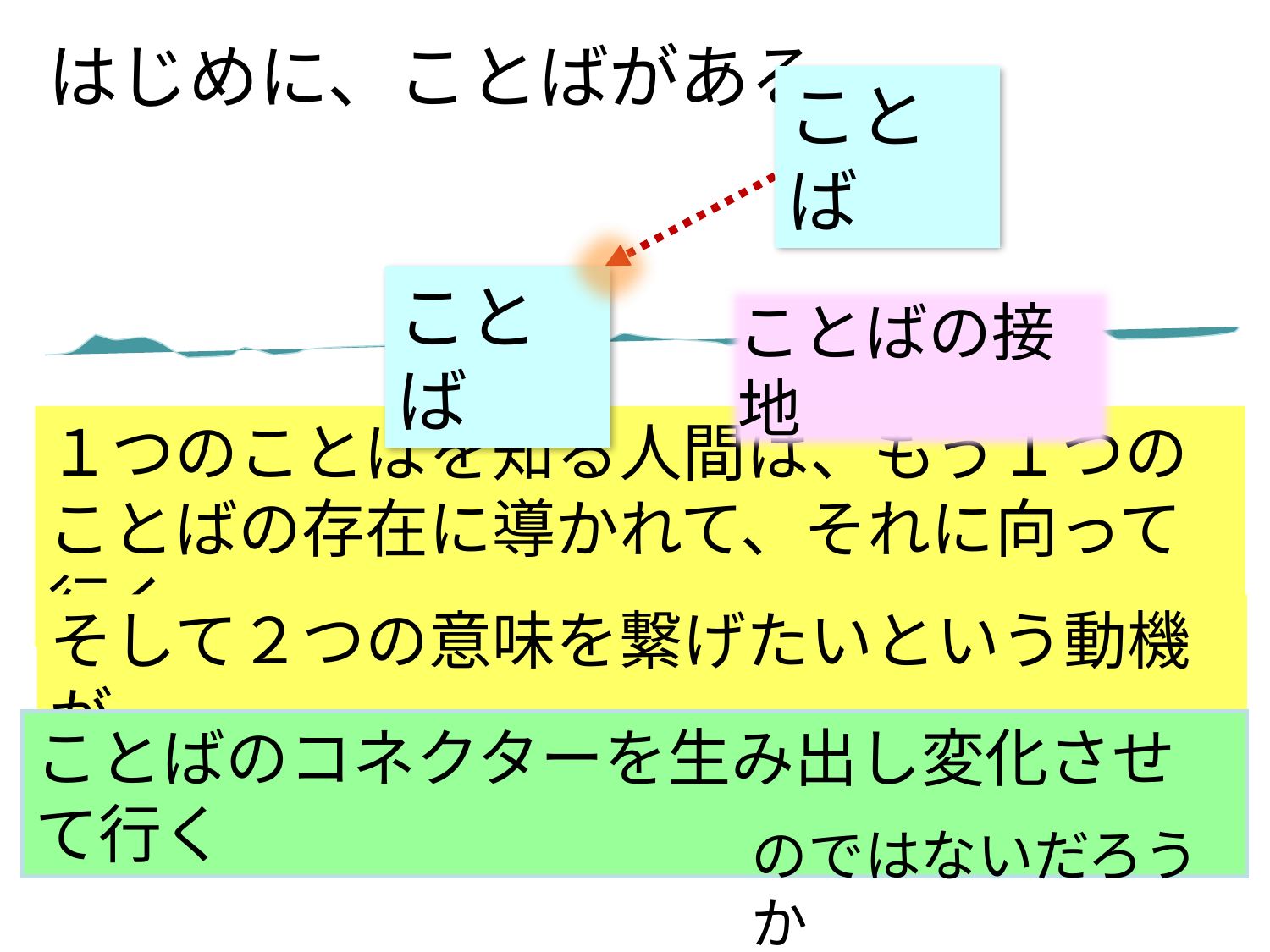

はじめに、ことばがある
ことば

ことば
ことばの接地

１つのことばを知る人間は、もう１つのことばの存在に導かれて、それに向って行く
そして２つの意味を繋げたいという動機が
ことばのコネクターを生み出し変化させて行く
のではないだろうか